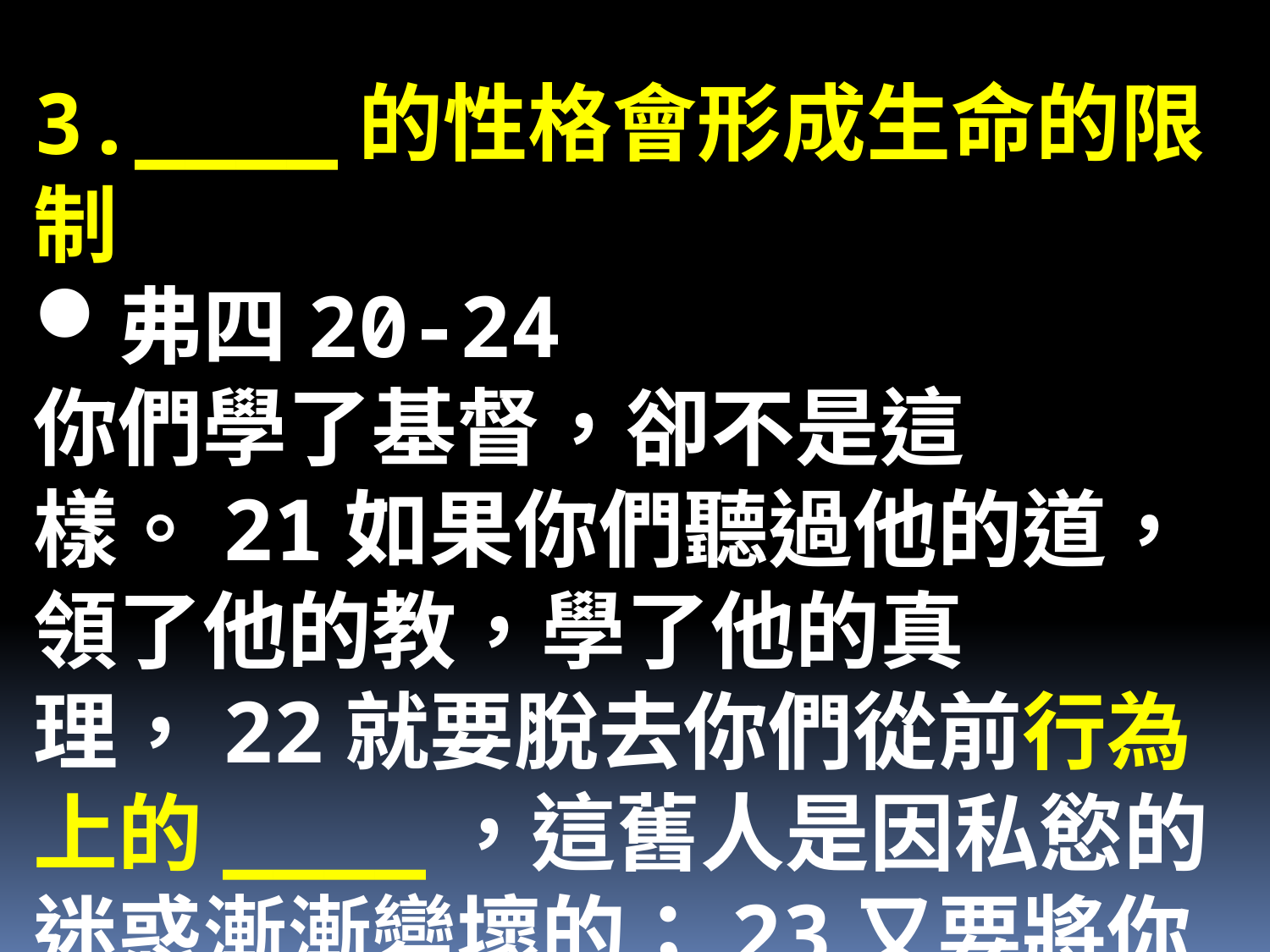

3.____的性格會形成生命的限制
弗四20-24
你們學了基督，卻不是這樣。21如果你們聽過他的道，領了他的教，學了他的真理，22就要脫去你們從前行為上的____，這舊人是因私慾的迷惑漸漸變壞的；23又要將你們的心志改換一新，